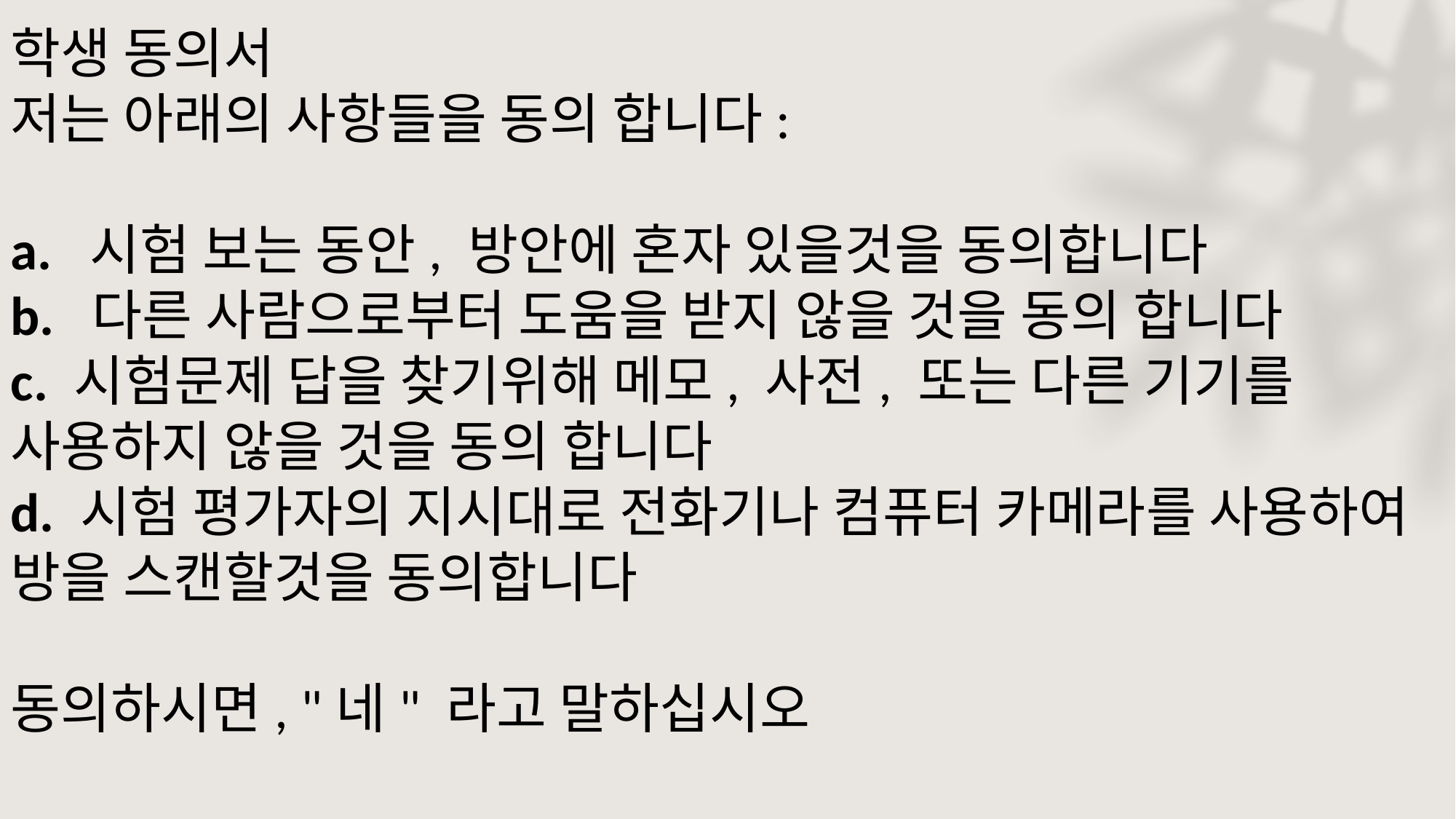

학생 동의서
저는 아래의 사항들을 동의 합니다:

a.  시험 보는 동안, 방안에 혼자 있을것을 동의합니다
b.  다른 사람으로부터 도움을 받지 않을 것을 동의 합니다
c. 시험문제 답을 찾기위해 메모, 사전, 또는 다른 기기를 사용하지 않을 것을 동의 합니다
d. 시험 평가자의 지시대로 전화기나 컴퓨터 카메라를 사용하여 방을 스캔할것을 동의합니다

동의하시면, "네" 라고 말하십시오